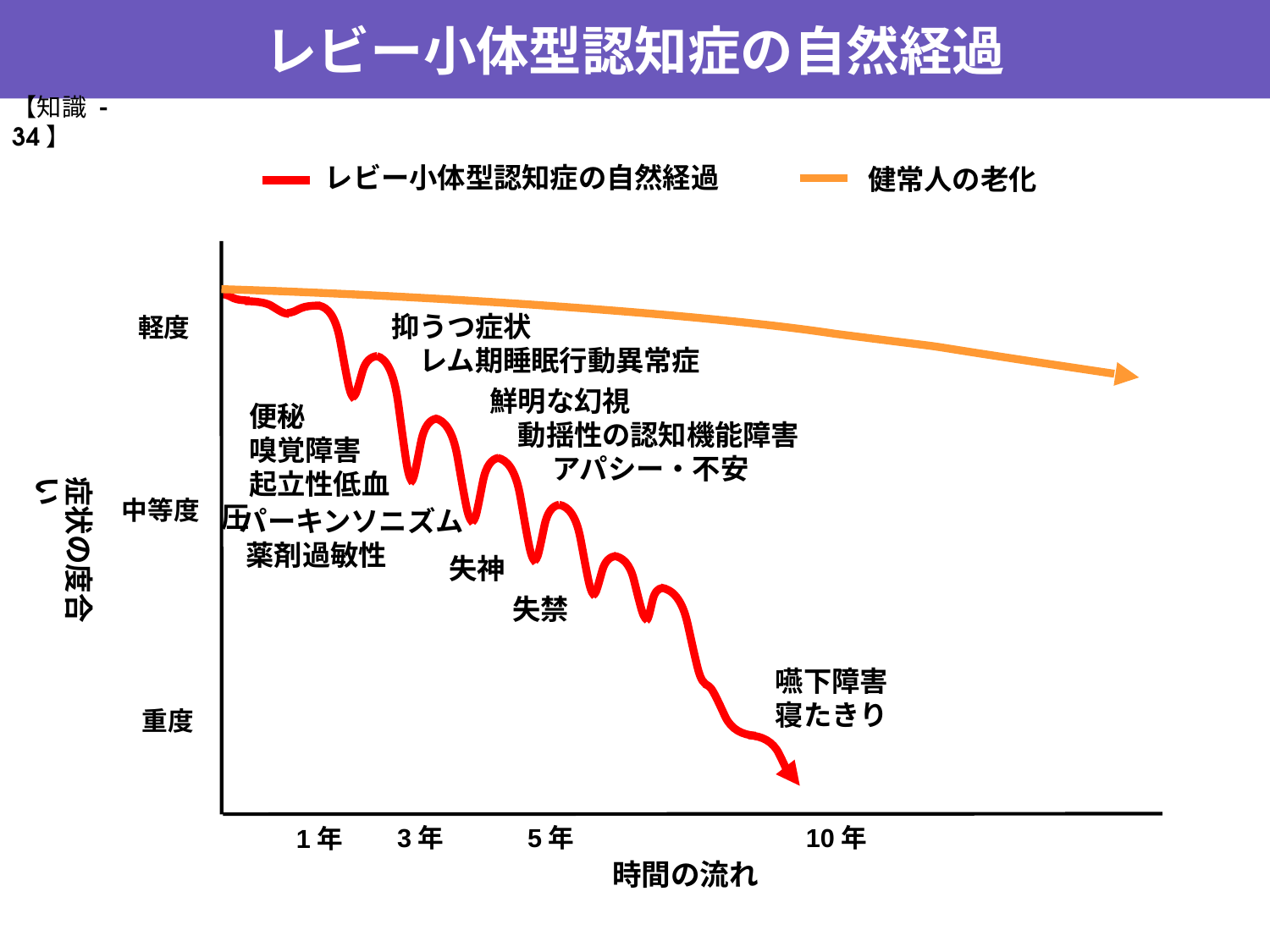

レビー小体型認知症の自然経過
【知識 -34】
レビー小体型認知症の自然経過
  健常人の老化

抑うつ症状
　レム期睡眠行動異常症
軽度
鮮明な幻視
　動揺性の認知機能障害
　　 アパシー・不安
　便秘
　嗅覚障害
　起立性低血圧

症状の度合い
中等度
パーキンソニズム
　 薬剤過敏性
失神
失禁
嚥下障害
寝たきり
重度

10年
5年
3年
1年
時間の流れ